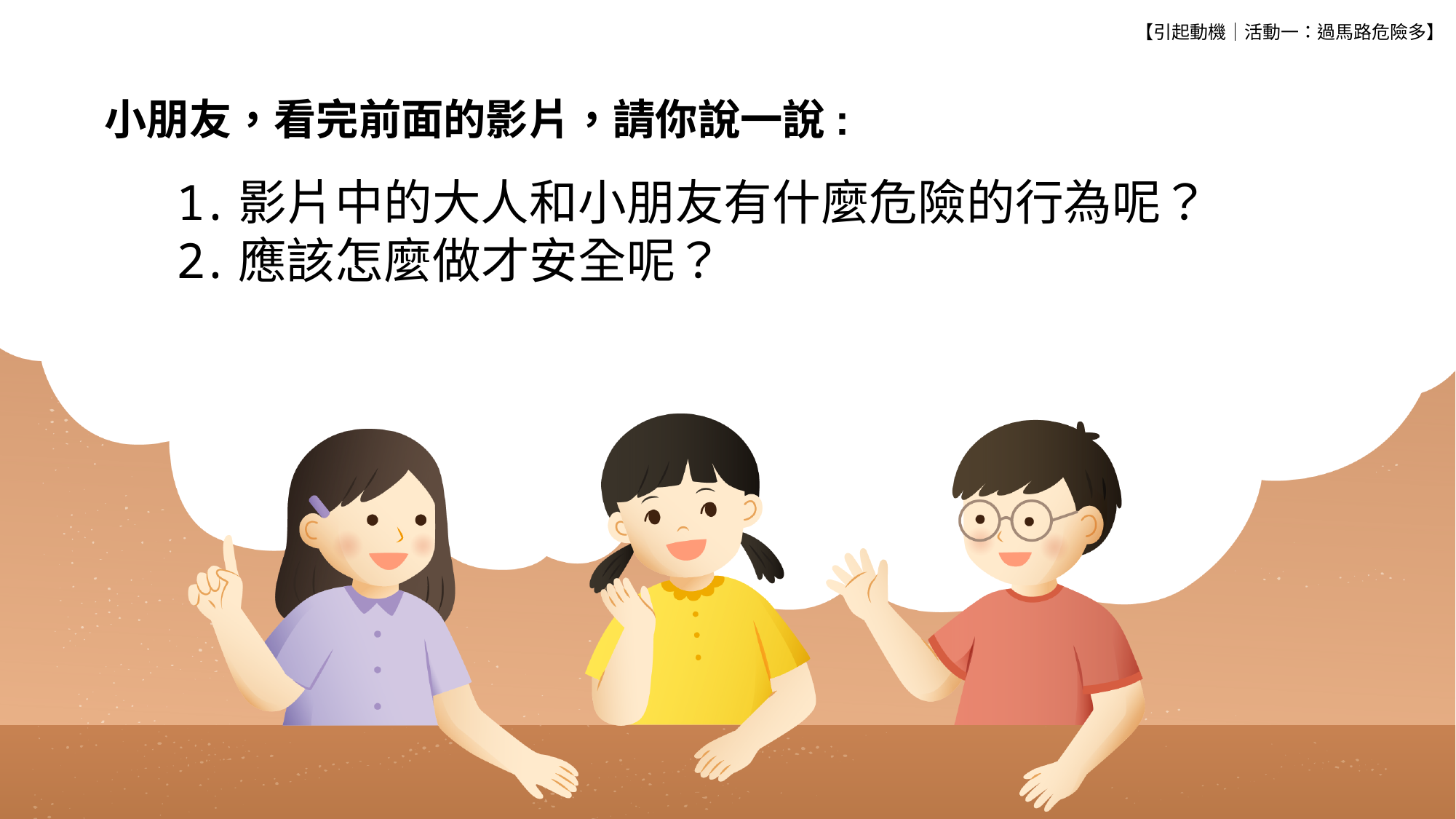

【引起動機│活動一：過馬路危險多】
小朋友，看完前面的影片，請你說一說:
影片中的大人和小朋友有什麼危險的行為呢？
應該怎麼做才安全呢？